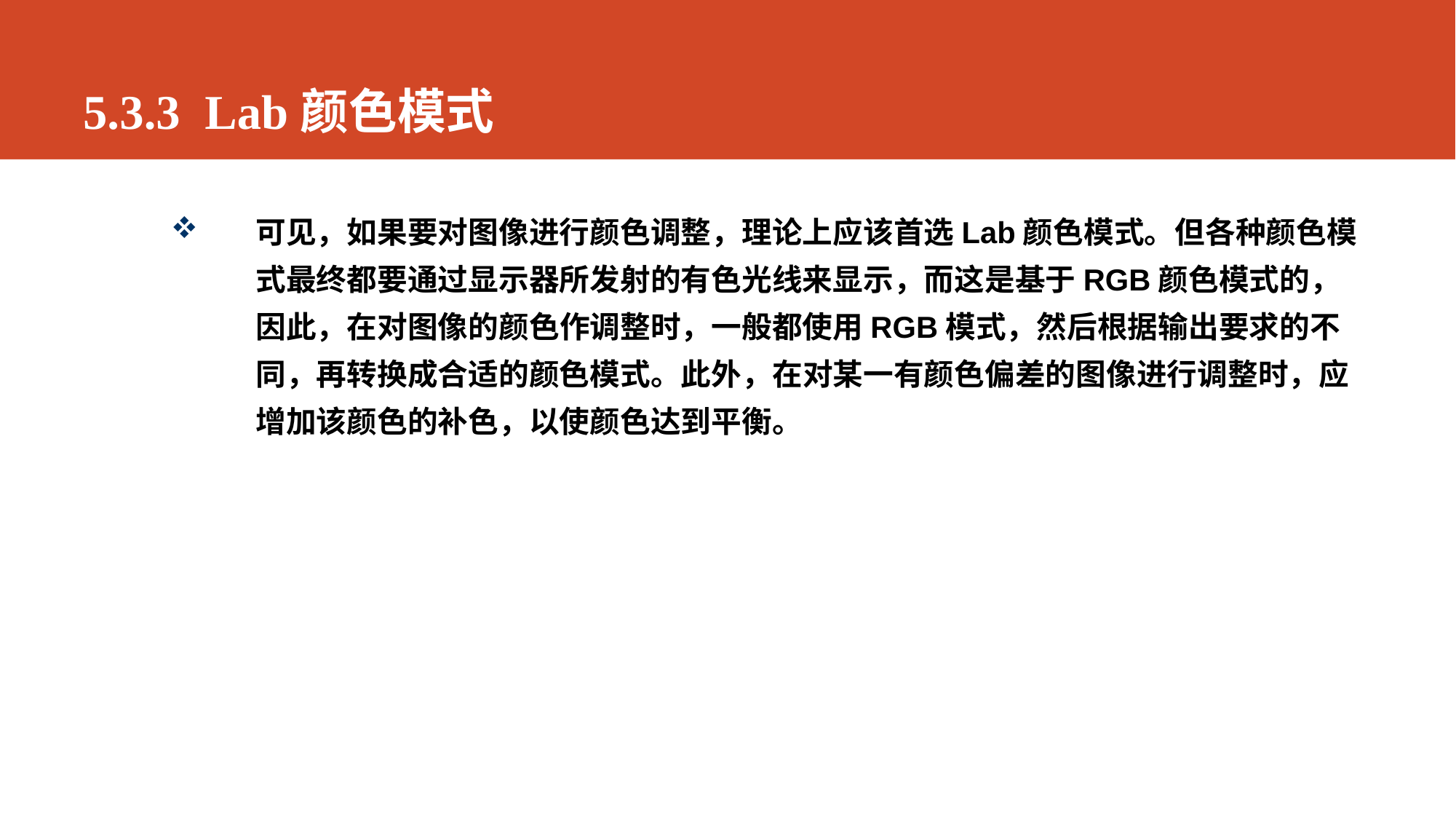

# 5.3.3  Lab颜色模式
可见，如果要对图像进行颜色调整，理论上应该首选Lab颜色模式。但各种颜色模式最终都要通过显示器所发射的有色光线来显示，而这是基于RGB颜色模式的，因此，在对图像的颜色作调整时，一般都使用RGB模式，然后根据输出要求的不同，再转换成合适的颜色模式。此外，在对某一有颜色偏差的图像进行调整时，应增加该颜色的补色，以使颜色达到平衡。